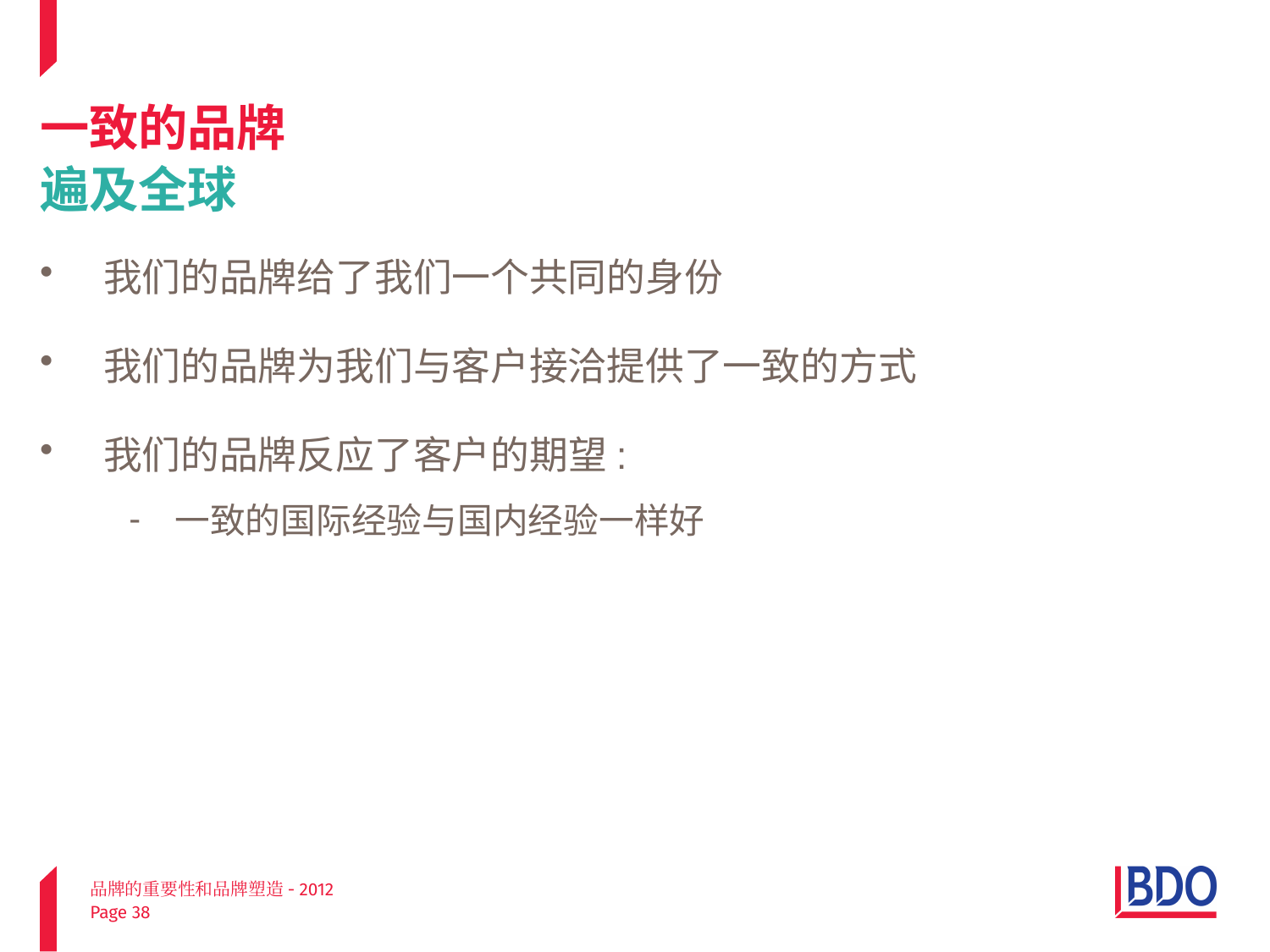

# 一致的品牌 遍及全球
我们的品牌给了我们一个共同的身份
我们的品牌为我们与客户接洽提供了一致的方式
我们的品牌反应了客户的期望:
一致的国际经验与国内经验一样好

品牌的重要性和品牌塑造- 2012
Page 38